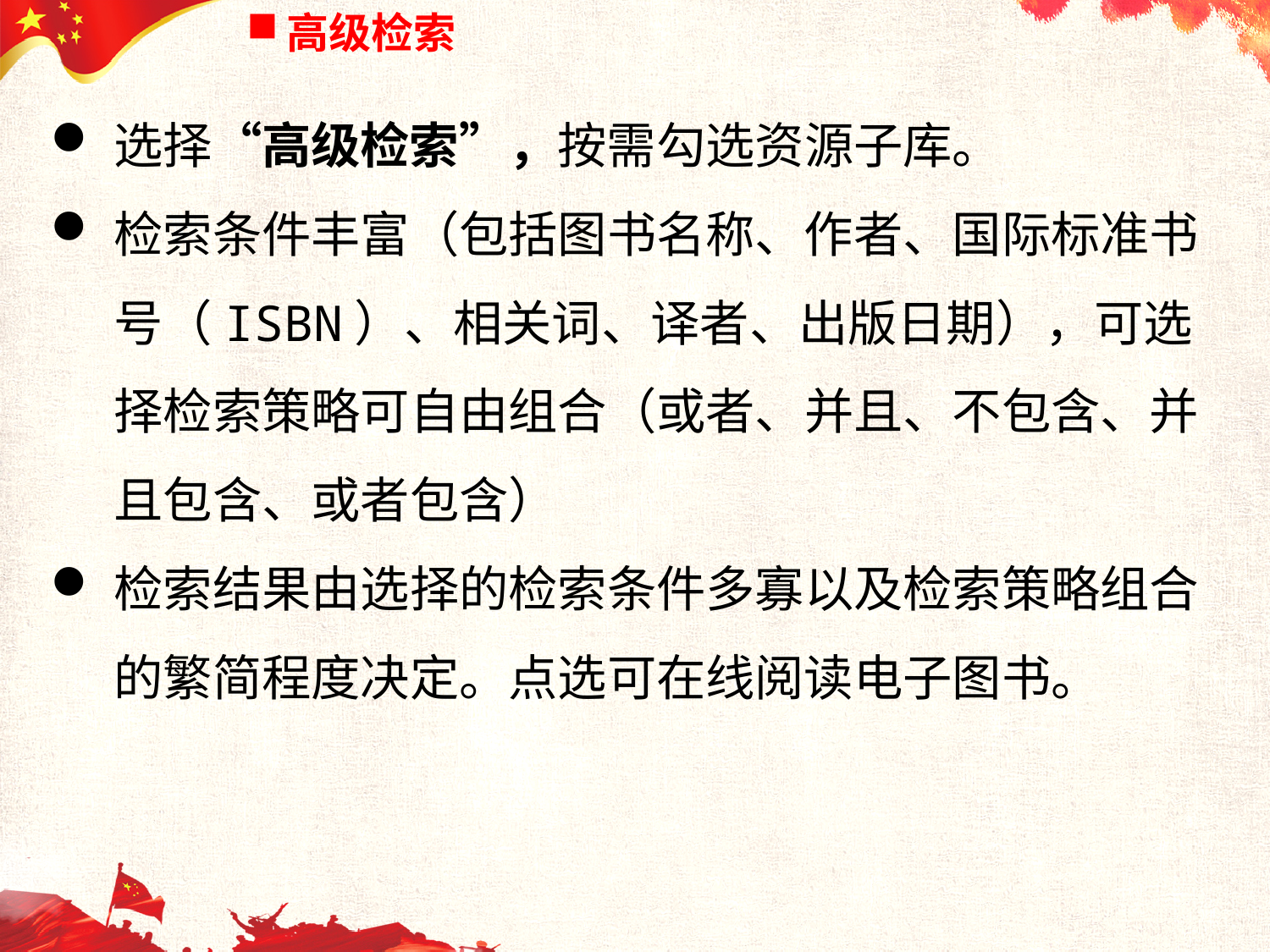

高级检索

选择“高级检索”，按需勾选资源子库。
检索条件丰富（包括图书名称、作者、国际标准书号（ISBN）、相关词、译者、出版日期），可选择检索策略可自由组合（或者、并且、不包含、并且包含、或者包含）
检索结果由选择的检索条件多寡以及检索策略组合的繁简程度决定。点选可在线阅读电子图书。